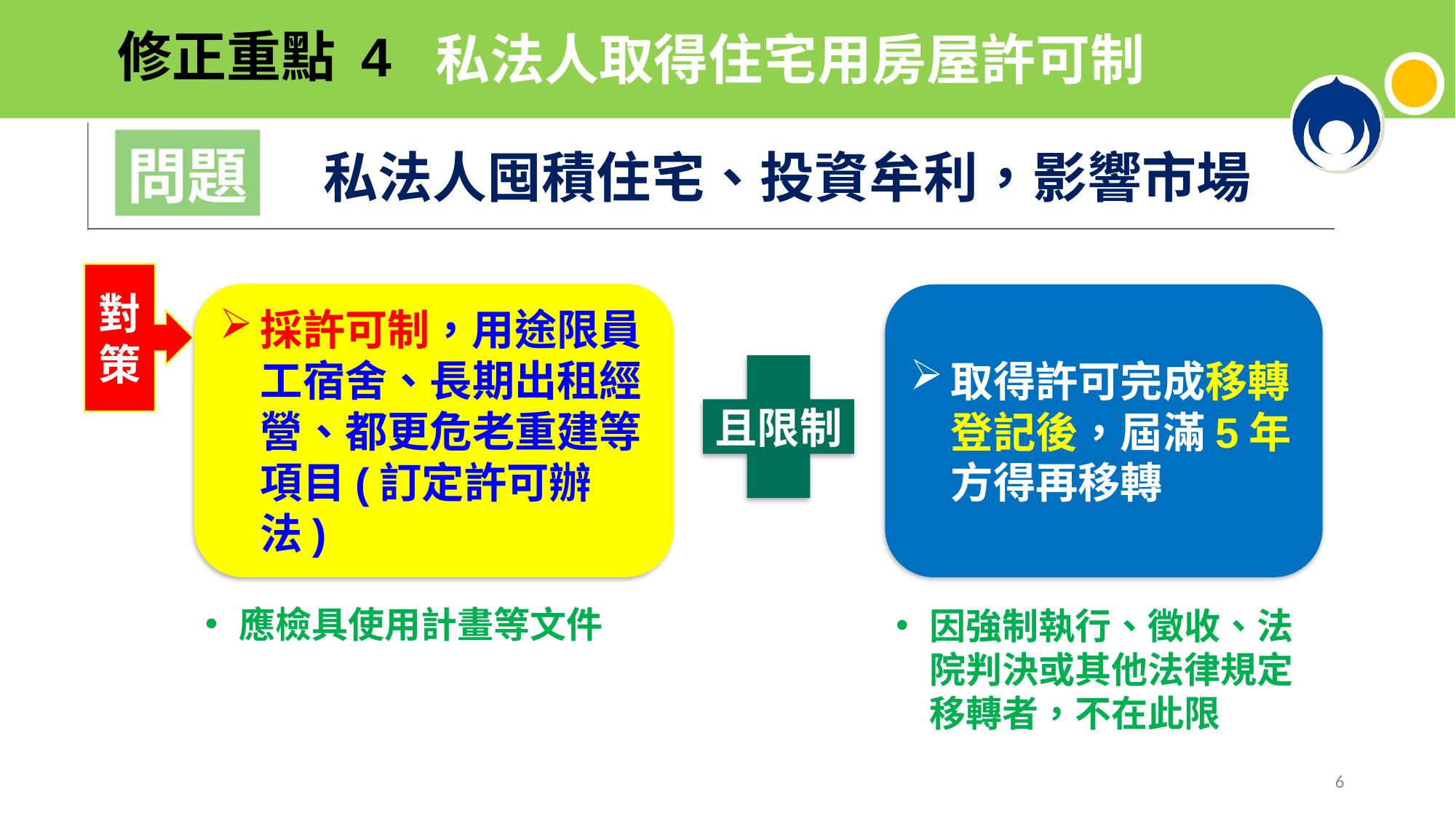

私法人取得住宅用房屋許可制
# 修正重點 4

5

私法人囤積住宅、投資牟利，影響市場
問題
對策
採許可制，用途限員工宿舍、長期出租經營、都更危老重建等項目(訂定許可辦法)
取得許可完成移轉登記後，屆滿5年方得再移轉
且限制
應檢具使用計畫等文件
因強制執行、徵收、法院判決或其他法律規定移轉者，不在此限
6